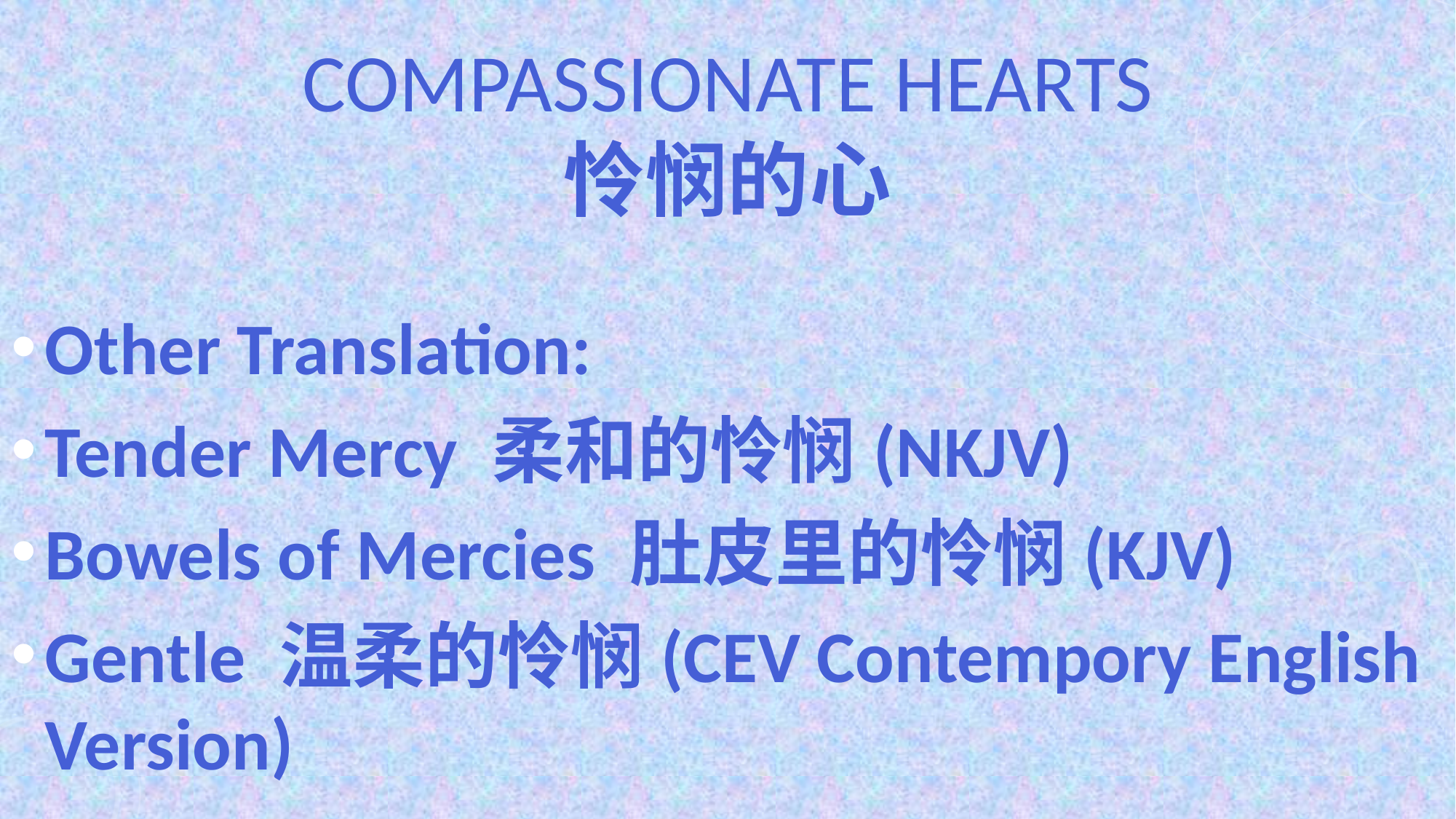

# COMPASSIONATE HEARTS 怜悯的心
Other Translation:
Tender Mercy 柔和的怜悯(NKJV)
Bowels of Mercies 肚皮里的怜悯(KJV)
Gentle 温柔的怜悯(CEV Contempory English Version)